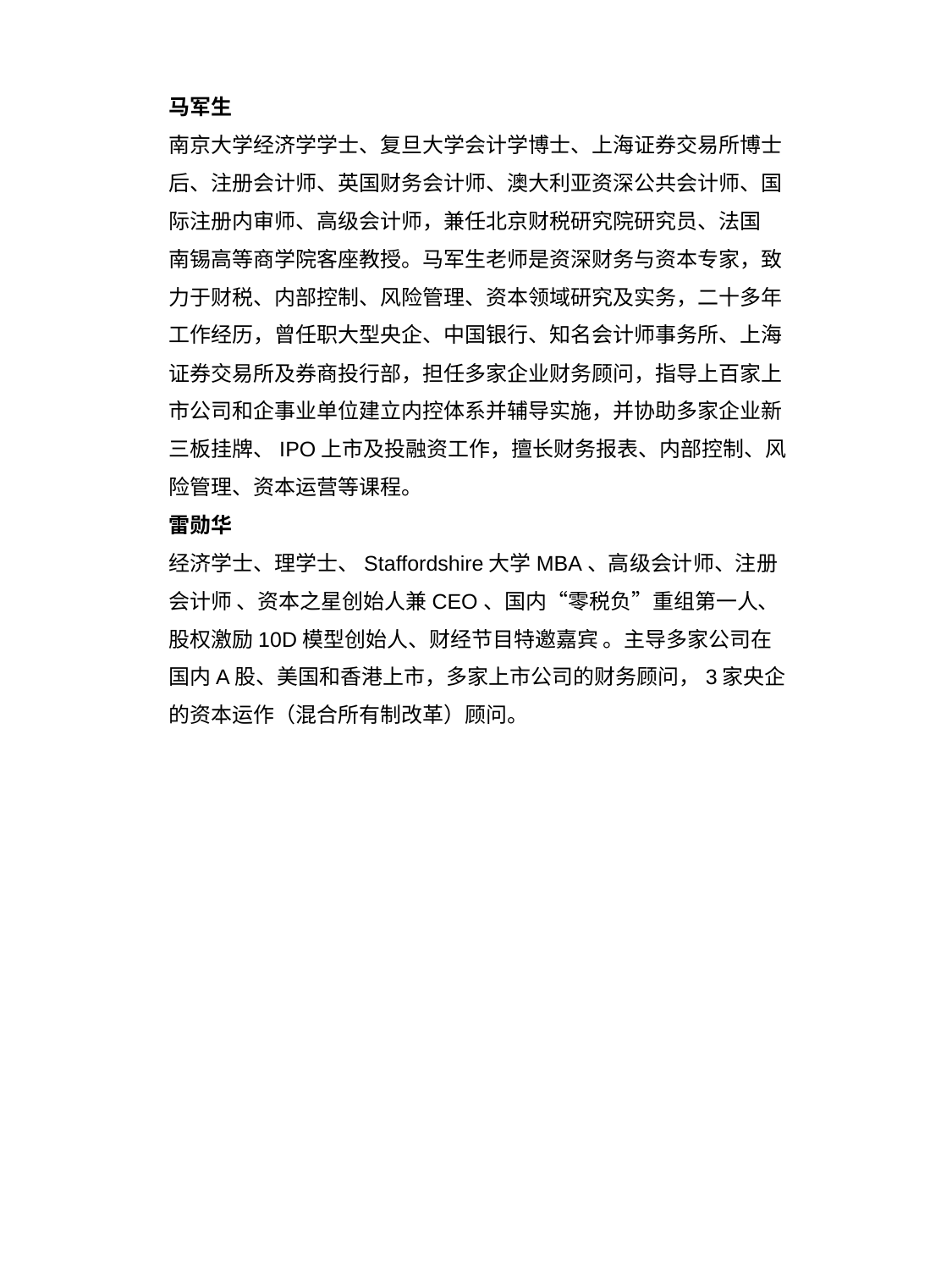

马军生
南京大学经济学学士、复旦大学会计学博士、上海证券交易所博士后、注册会计师、英国财务会计师、澳大利亚资深公共会计师、国际注册内审师、高级会计师，兼任北京财税研究院研究员、法国
南锡高等商学院客座教授。马军生老师是资深财务与资本专家，致力于财税、内部控制、风险管理、资本领域研究及实务，二十多年工作经历，曾任职大型央企、中国银行、知名会计师事务所、上海证券交易所及券商投行部，担任多家企业财务顾问，指导上百家上市公司和企事业单位建立内控体系并辅导实施，并协助多家企业新三板挂牌、IPO上市及投融资工作，擅长财务报表、内部控制、风险管理、资本运营等课程。
雷勋华
经济学士、理学士、Staffordshire大学MBA、高级会计师、注册会计师 、资本之星创始人兼CEO、国内“零税负”重组第一人、股权激励10D模型创始人、财经节目特邀嘉宾 。主导多家公司在国内A股、美国和香港上市，多家上市公司的财务顾问，3家央企的资本运作（混合所有制改革）顾问。